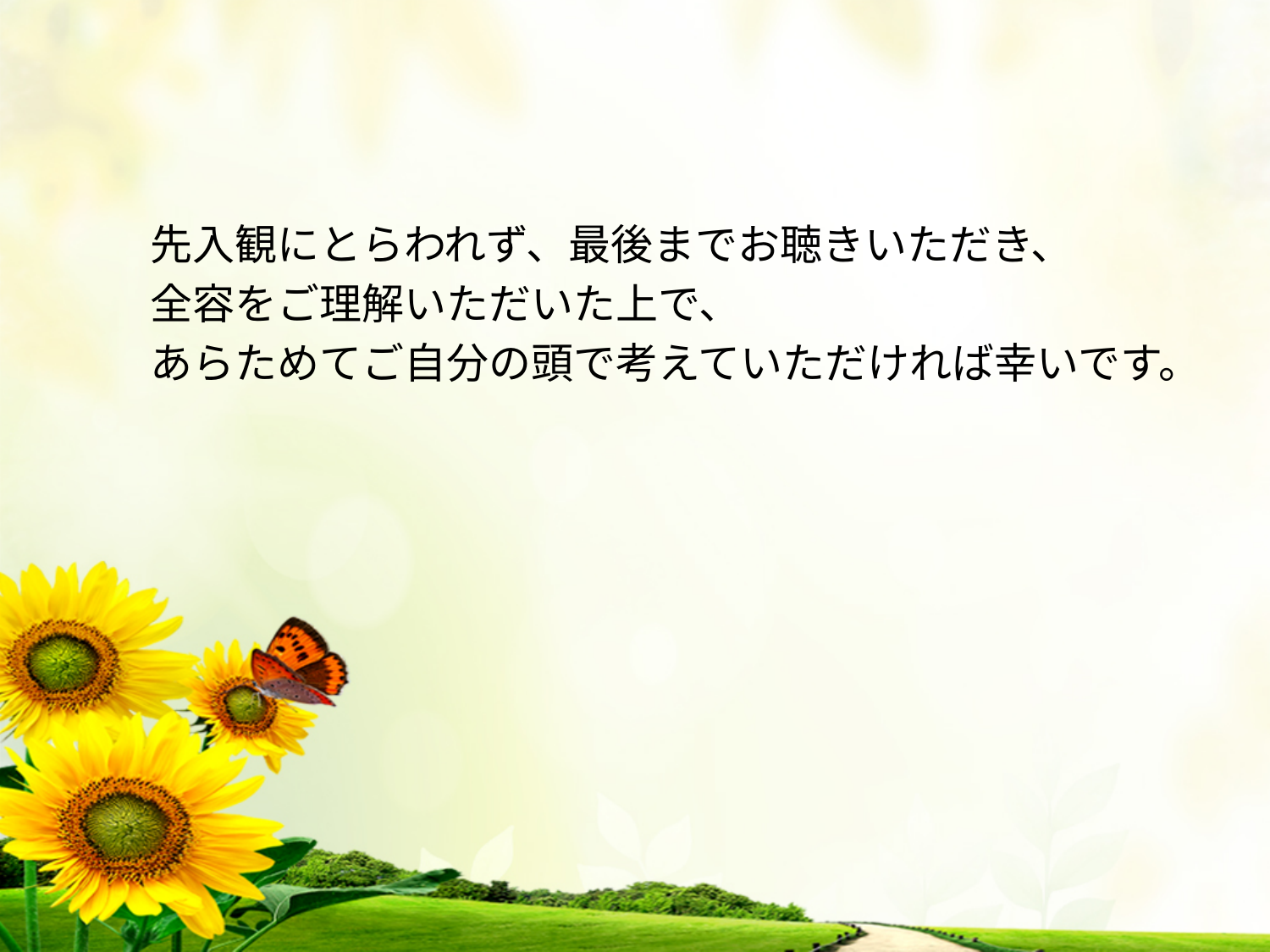

先入観にとらわれず、最後までお聴きいただき、
全容をご理解いただいた上で、
あらためてご自分の頭で考えていただければ幸いです。